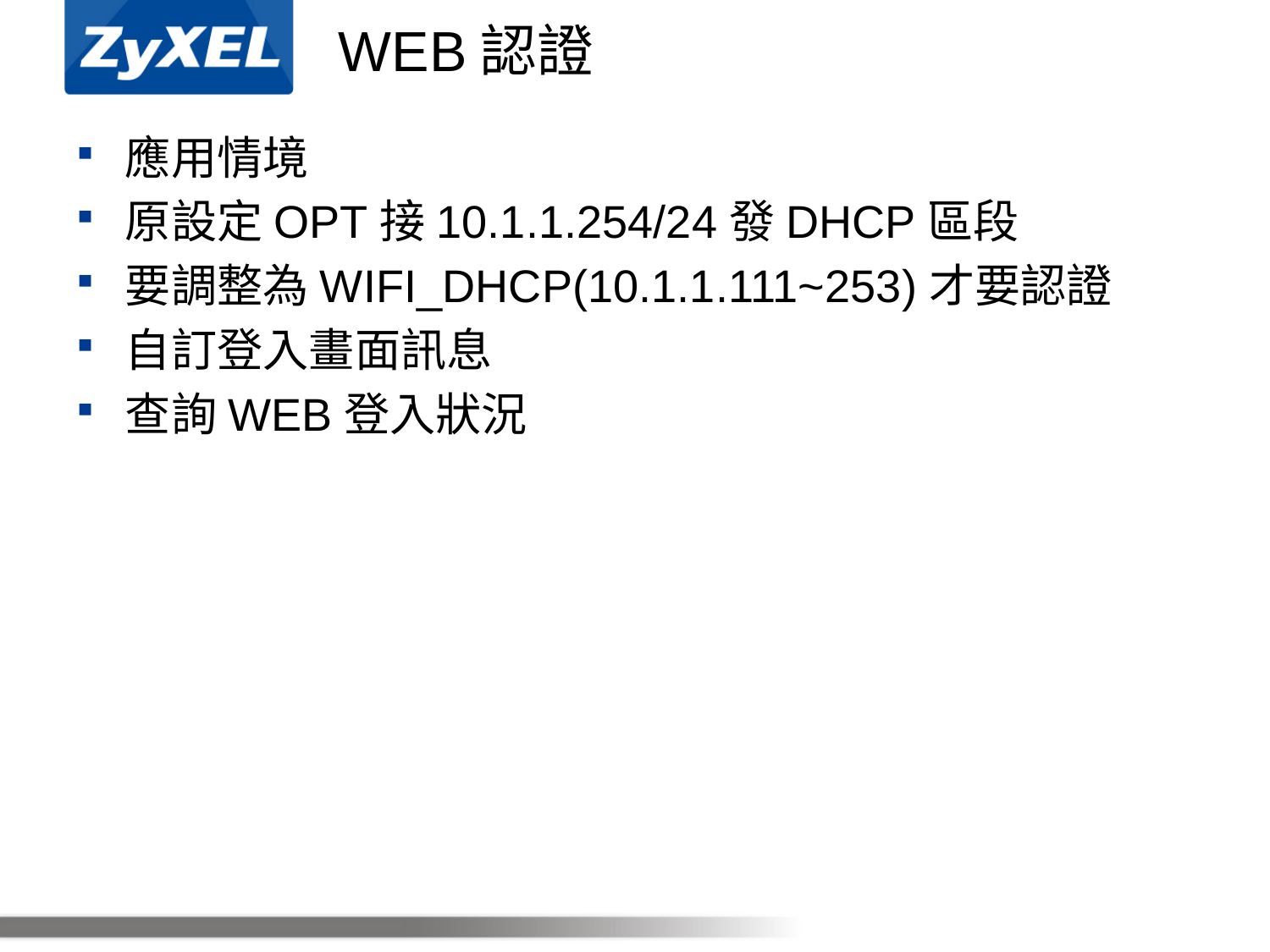

# WEB認證
應用情境
原設定OPT接10.1.1.254/24發DHCP區段
要調整為WIFI_DHCP(10.1.1.111~253)才要認證
自訂登入畫面訊息
查詢WEB登入狀況